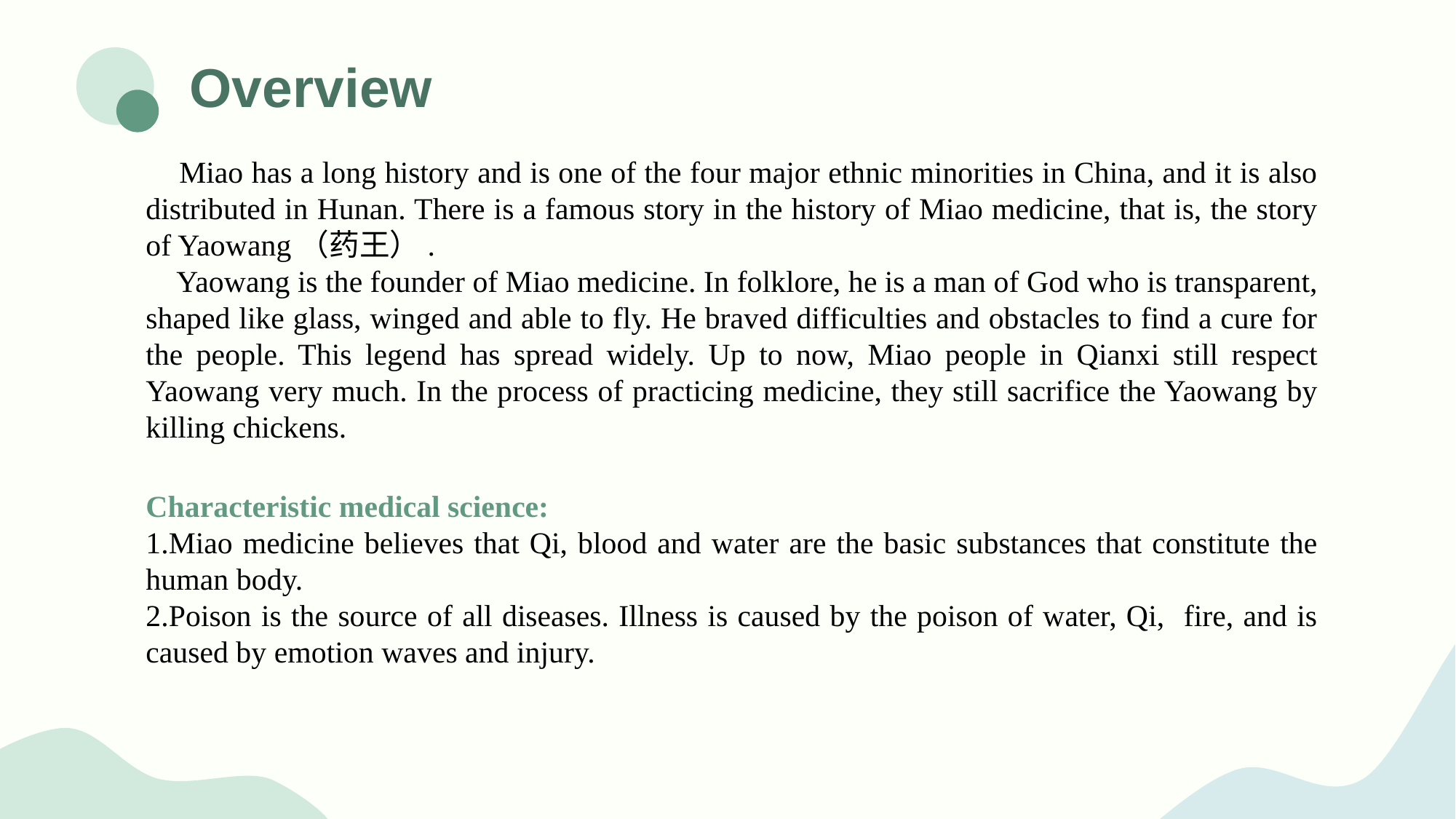

# Overview
    Miao has a long history and is one of the four major ethnic minorities in China, and it is also distributed in Hunan. There is a famous story in the history of Miao medicine, that is, the story of Yaowang（药王）.
    Yaowang is the founder of Miao medicine. In folklore, he is a man of God who is transparent, shaped like glass, winged and able to fly. He braved difficulties and obstacles to find a cure for the people. This legend has spread widely. Up to now, Miao people in Qianxi still respect Yaowang very much. In the process of practicing medicine, they still sacrifice the Yaowang by killing chickens.
Characteristic medical science:
1.Miao medicine believes that Qi, blood and water are the basic substances that constitute the human body.
2.Poison is the source of all diseases. Illness is caused by the poison of water, Qi,  fire, and is caused by emotion waves and injury.